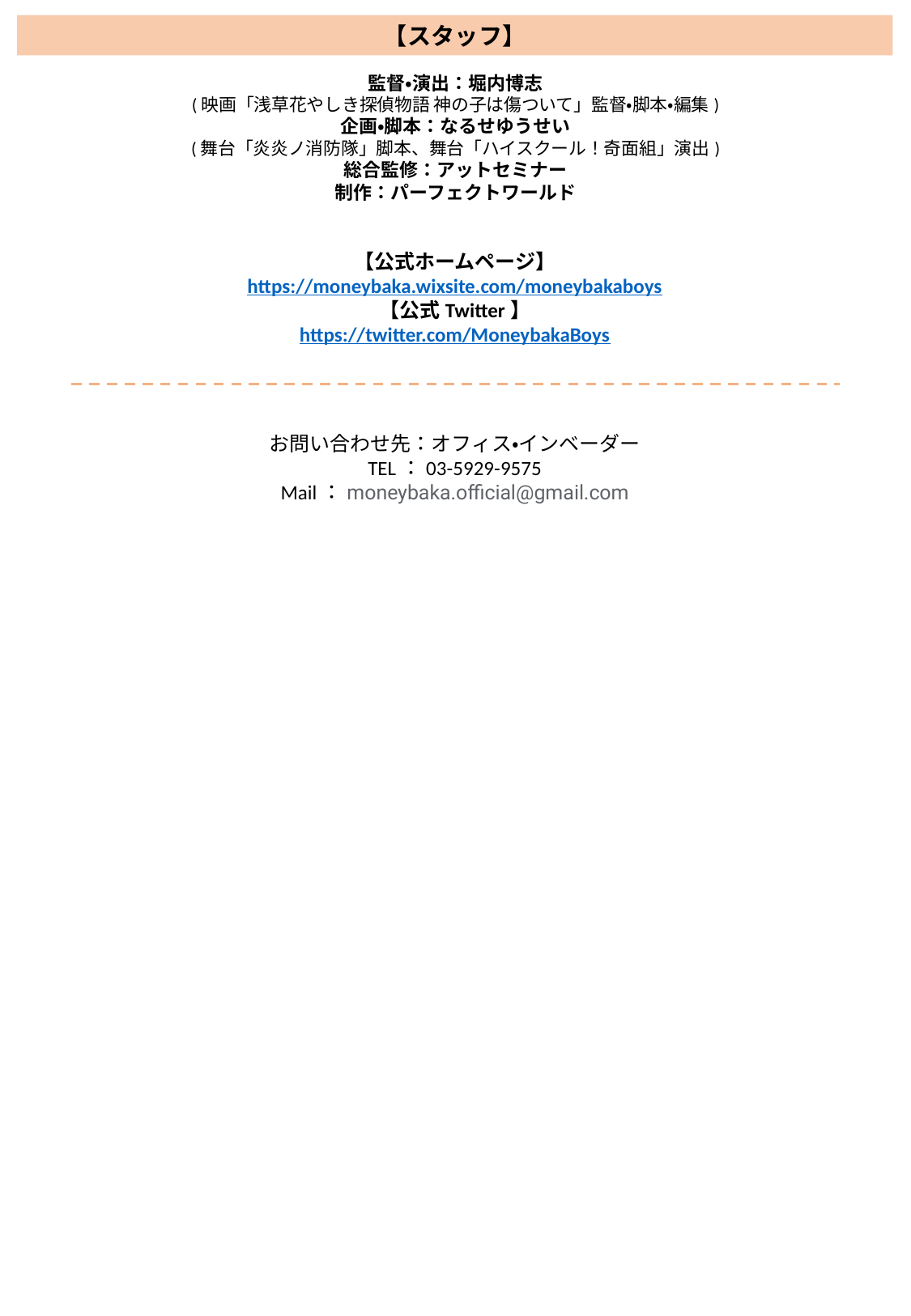

【スタッフ】
監督・演出：堀内博志
(映画「浅草花やしき探偵物語 神の子は傷ついて」監督・脚本・編集)
企画・脚本：なるせゆうせい
(舞台「炎炎ノ消防隊」脚本、舞台「ハイスクール！奇面組」演出)
総合監修：アットセミナー
制作：パーフェクトワールド

【公式ホームページ】
https://moneybaka.wixsite.com/moneybakaboys
【公式Twitter】
https://twitter.com/MoneybakaBoys

お問い合わせ先：オフィス・インベーダー
TEL：03-5929-9575
Mail：moneybaka.official@gmail.com